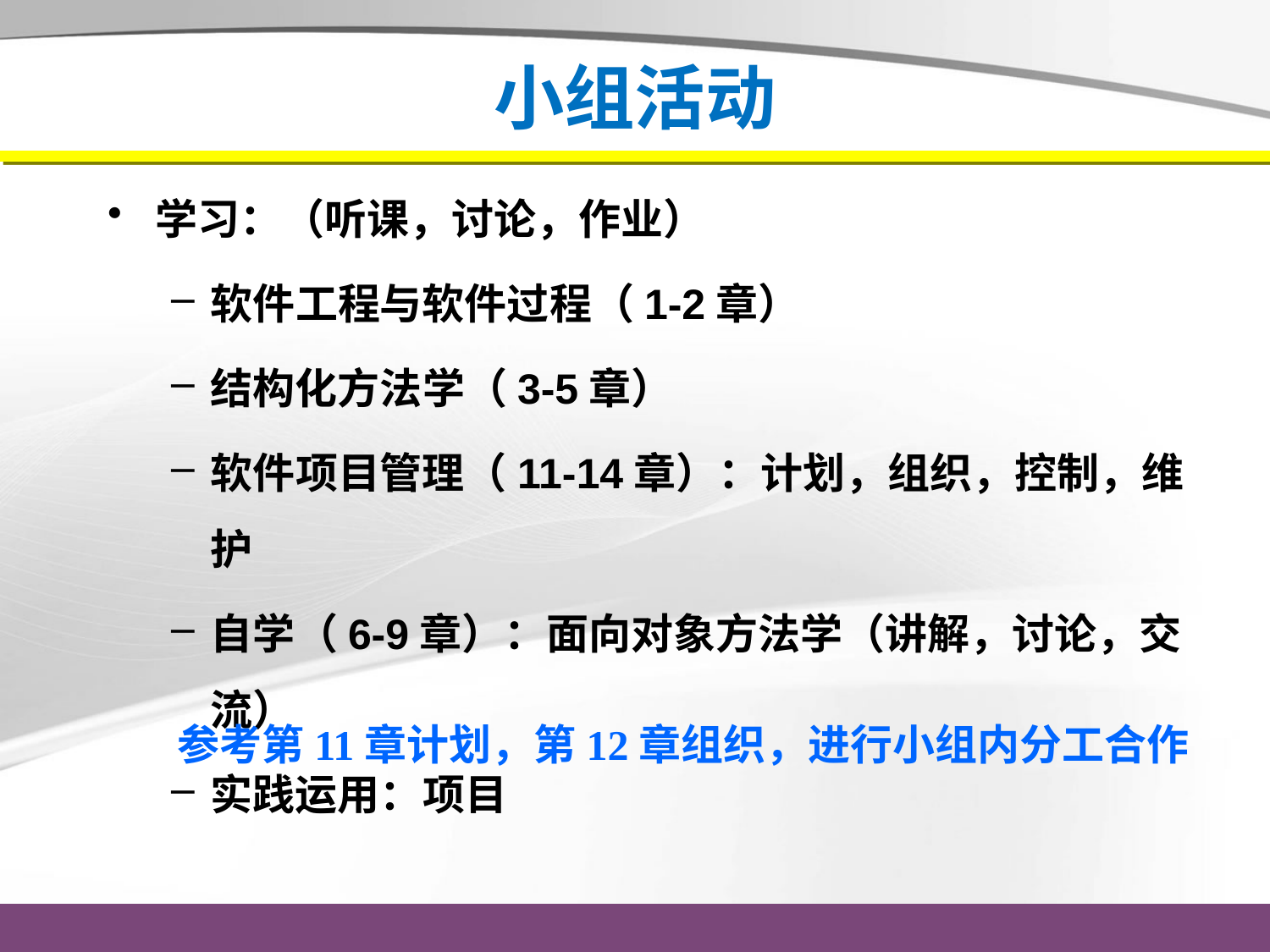

# 小组活动
学习：（听课，讨论，作业）
软件工程与软件过程（1-2章）
结构化方法学（3-5章）
软件项目管理（11-14章）：计划，组织，控制，维护
自学（6-9章）：面向对象方法学（讲解，讨论，交流）
实践运用：项目
参考第11章计划，第12章组织，进行小组内分工合作